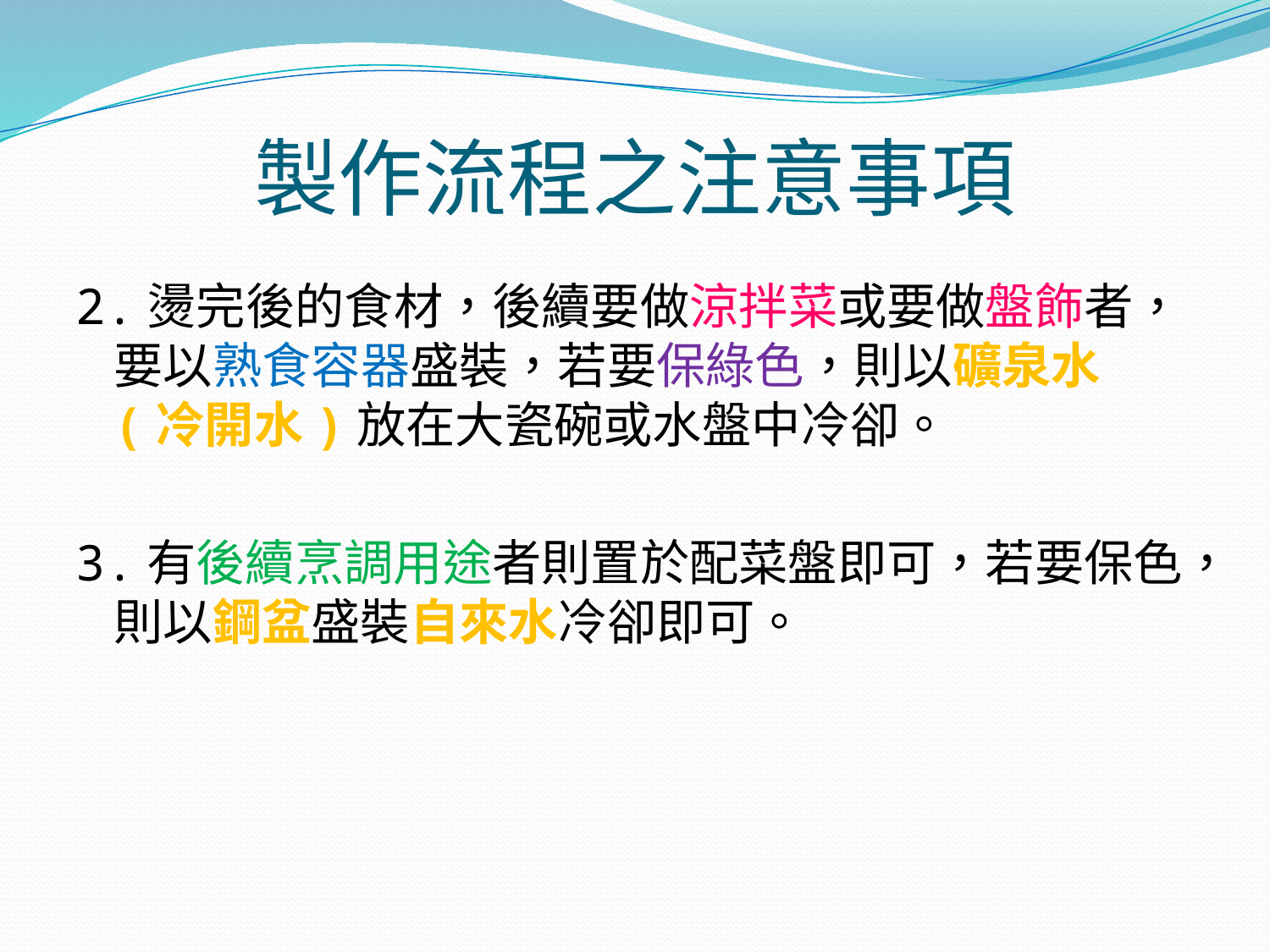

# 製作流程之注意事項
2.燙完後的食材，後續要做涼拌菜或要做盤飾者，要以熟食容器盛裝，若要保綠色，則以礦泉水(冷開水)放在大瓷碗或水盤中冷卻。

3.有後續烹調用途者則置於配菜盤即可，若要保色，則以鋼盆盛裝自來水冷卻即可。